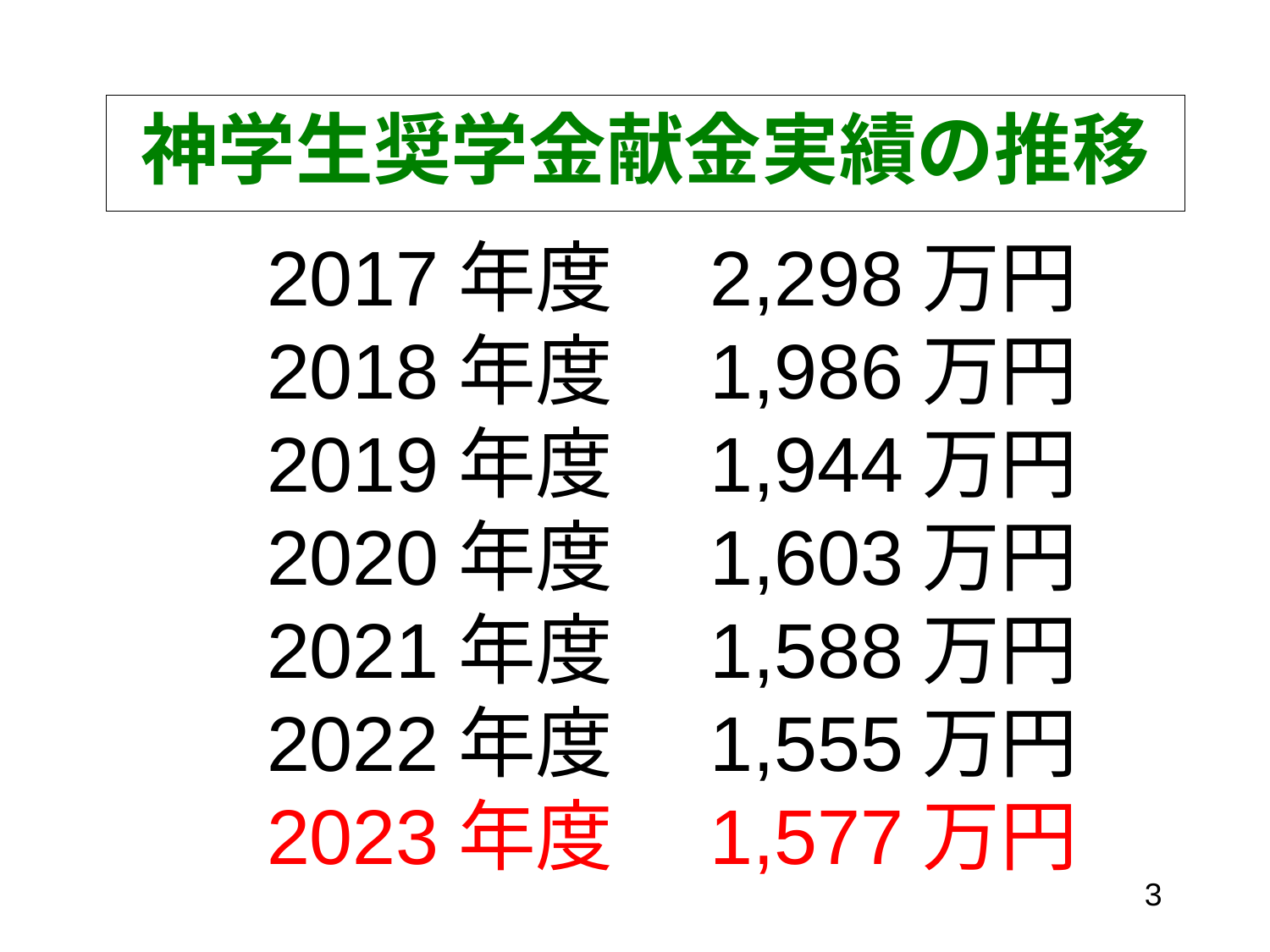

神学生奨学金献金実績の推移
# 2017年度　2,298万円 2018年度　1,986万円 2019年度　1,944万円 2020年度　1,603万円 2021年度　1,588万円 2022年度　1,555万円 2023年度　1,577万円
3